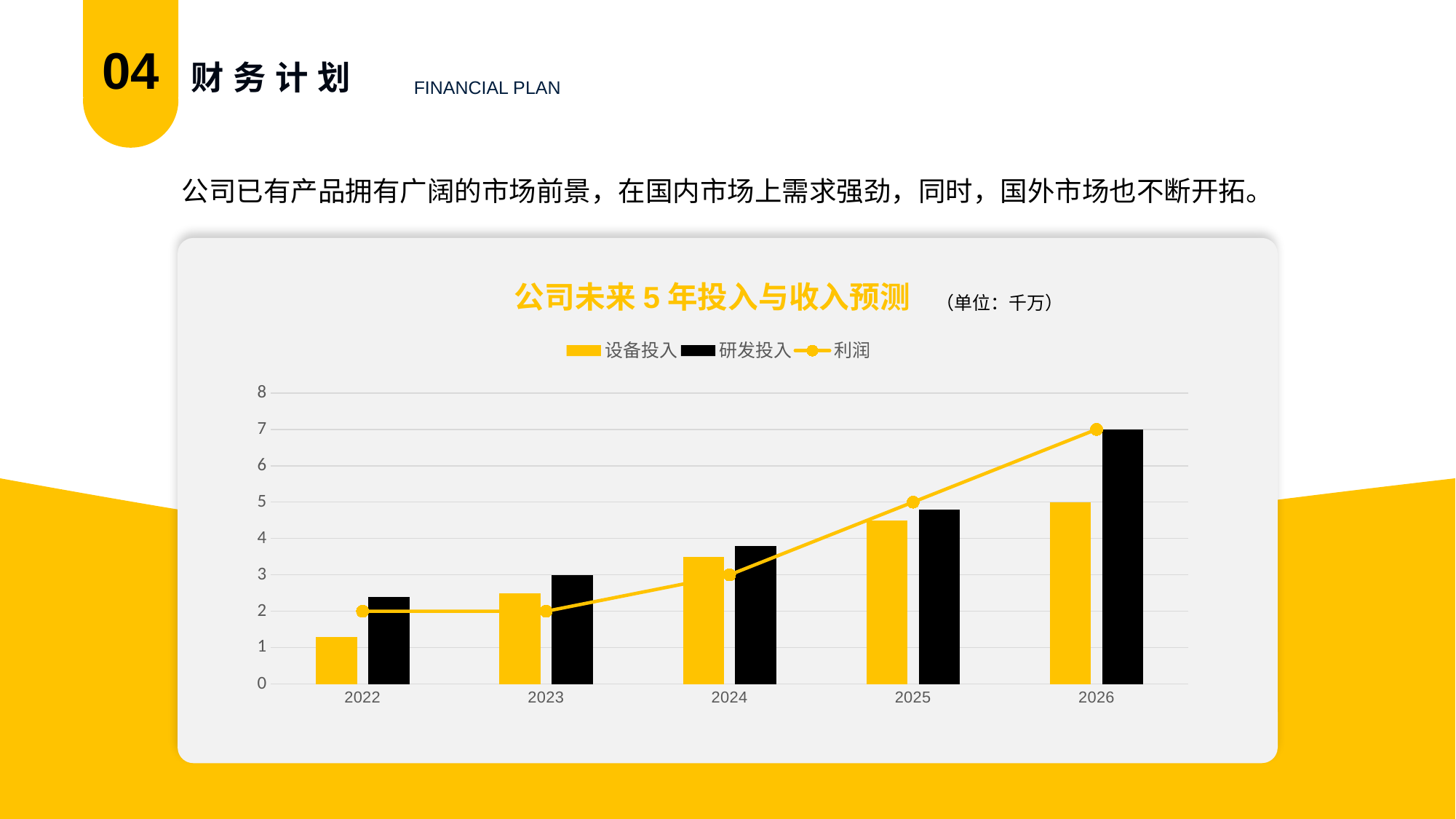

04
财务计划
FINANCIAL PLAN
公司已有产品拥有广阔的市场前景，在国内市场上需求强劲，同时，国外市场也不断开拓。

### Chart

| Category | 设备投入 | 研发投入 | 利润 |
|---|---|---|---|
| 2022 | 1.3 | 2.4 | 2.0 |
| 2023 | 2.5 | 3.0 | 2.0 |
| 2024 | 3.5 | 3.8 | 3.0 |
| 2025 | 4.5 | 4.8 | 5.0 |
| 2026 | 5.0 | 7.0 | 7.0 |
公司未来5年投入与收入预测
（单位：千万）